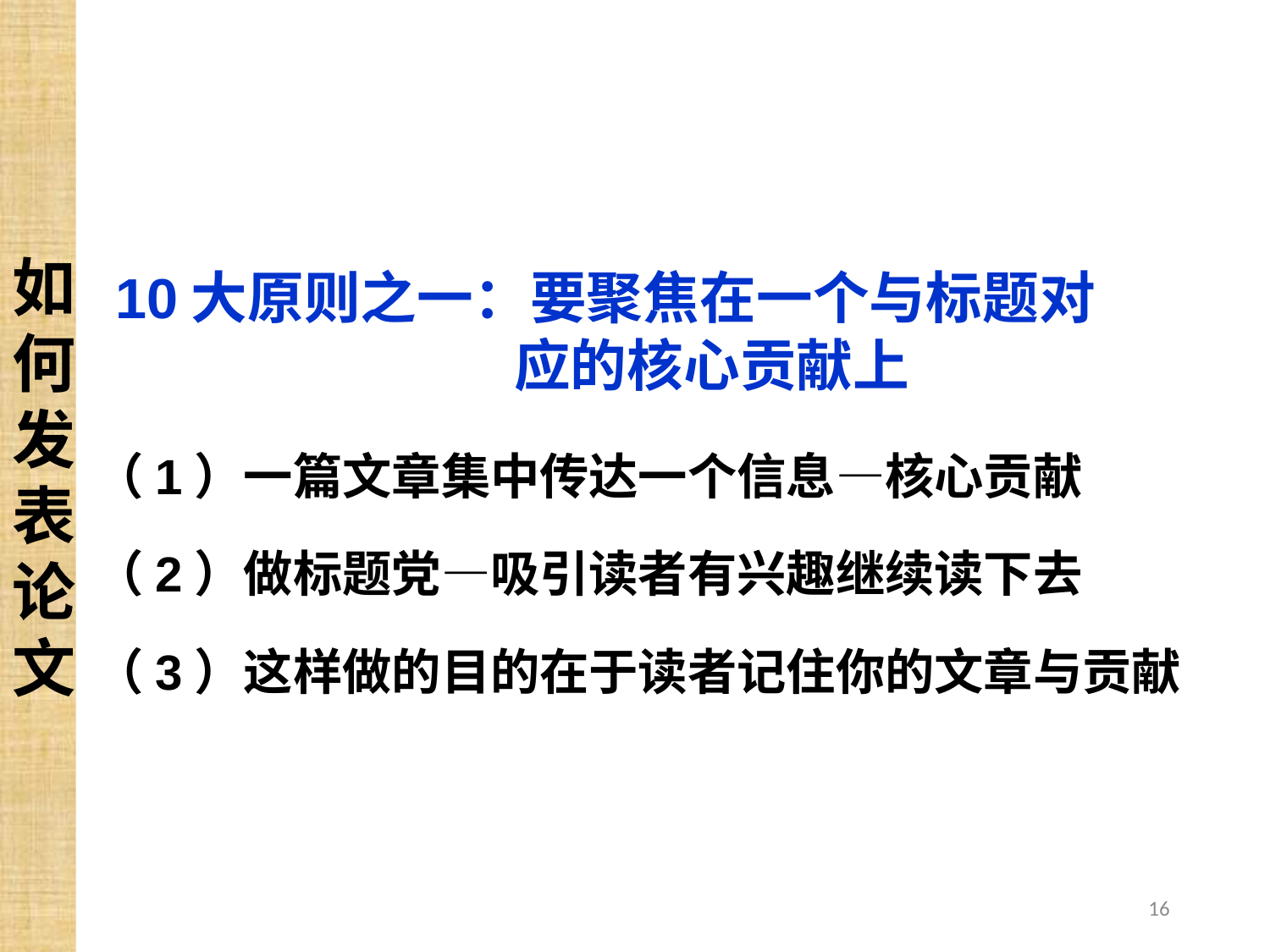

如何发表论文
10大原则之一：要聚焦在一个与标题对应的核心贡献上
（1）一篇文章集中传达一个信息—核心贡献
（2）做标题党—吸引读者有兴趣继续读下去
（3）这样做的目的在于读者记住你的文章与贡献
16